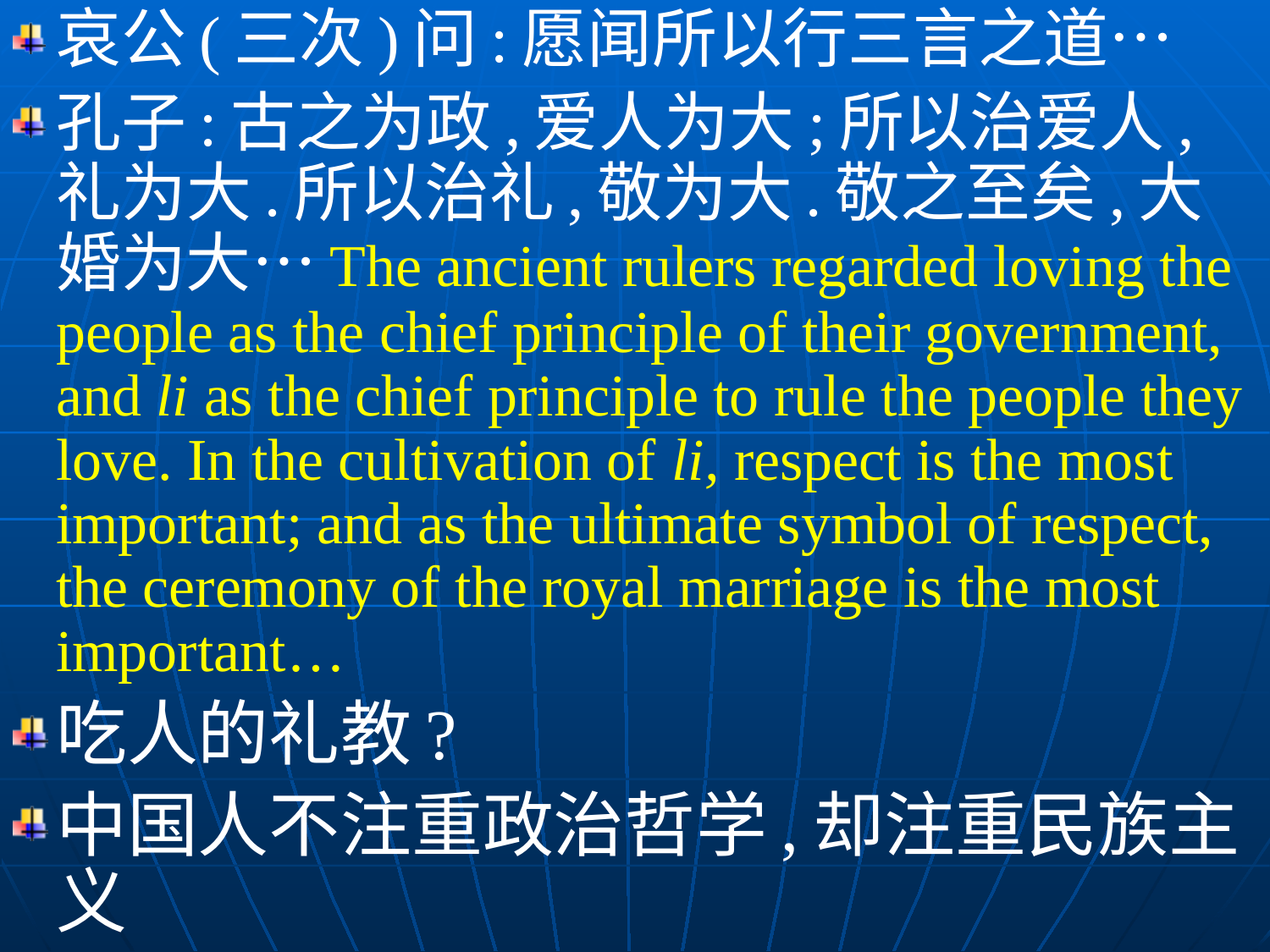

哀公(三次)问:愿闻所以行三言之道…
孔子:古之为政,爱人为大;所以治爱人,礼为大.所以治礼,敬为大.敬之至矣,大婚为大…The ancient rulers regarded loving the people as the chief principle of their government, and li as the chief principle to rule the people they love. In the cultivation of li, respect is the most important; and as the ultimate symbol of respect, the ceremony of the royal marriage is the most important…
吃人的礼教?
中国人不注重政治哲学,却注重民族主义